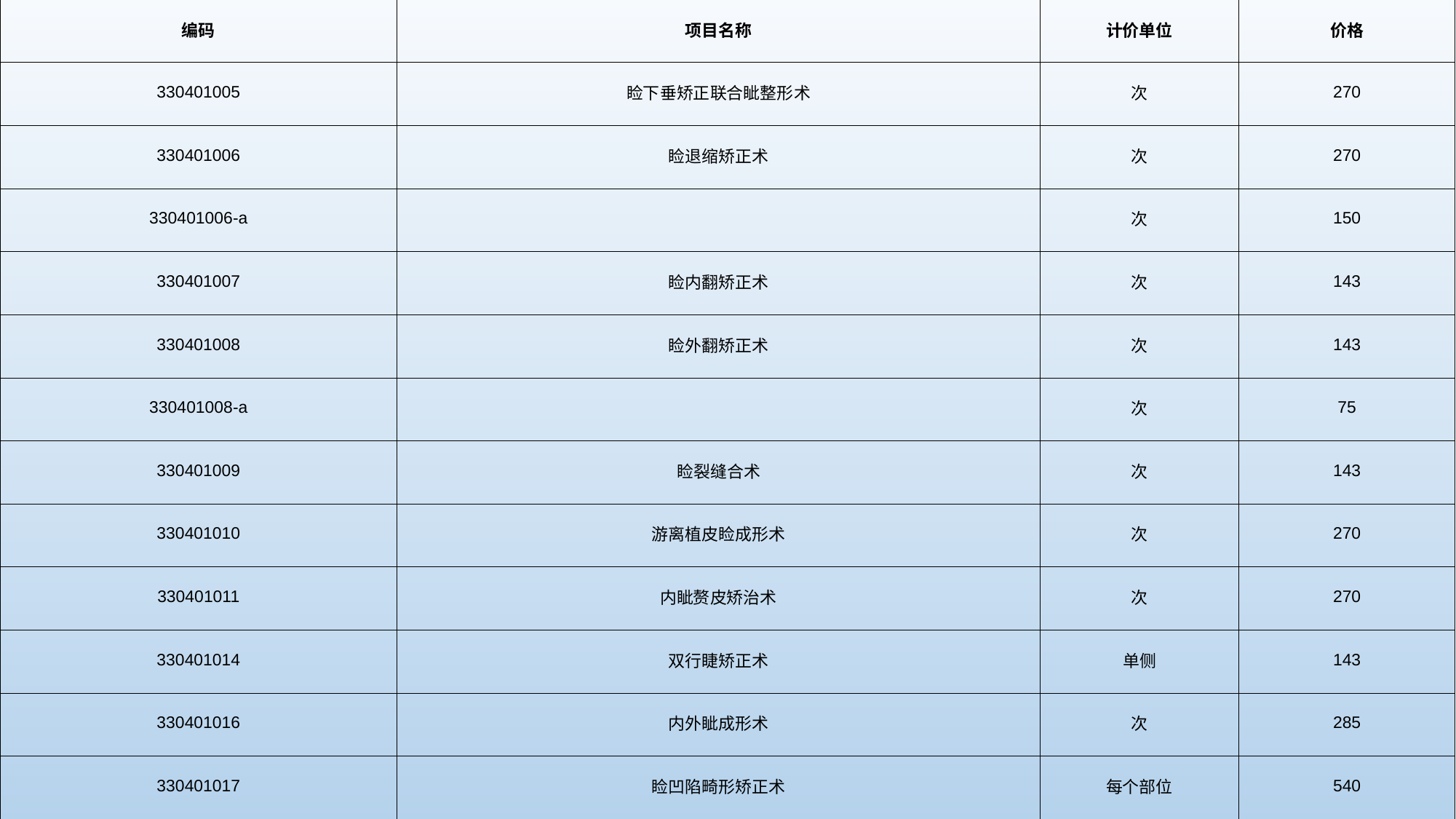

| 编码 | 项目名称 | 计价单位 | 价格 |
| --- | --- | --- | --- |
| 330401005 | 睑下垂矫正联合眦整形术 | 次 | 270 |
| 330401006 | 睑退缩矫正术 | 次 | 270 |
| 330401006-a |  | 次 | 150 |
| 330401007 | 睑内翻矫正术 | 次 | 143 |
| 330401008 | 睑外翻矫正术 | 次 | 143 |
| 330401008-a |  | 次 | 75 |
| 330401009 | 睑裂缝合术 | 次 | 143 |
| 330401010 | 游离植皮睑成形术 | 次 | 270 |
| 330401011 | 内眦赘皮矫治术 | 次 | 270 |
| 330401014 | 双行睫矫正术 | 单侧 | 143 |
| 330401016 | 内外眦成形术 | 次 | 285 |
| 330401017 | 睑凹陷畸形矫正术 | 每个部位 | 540 |